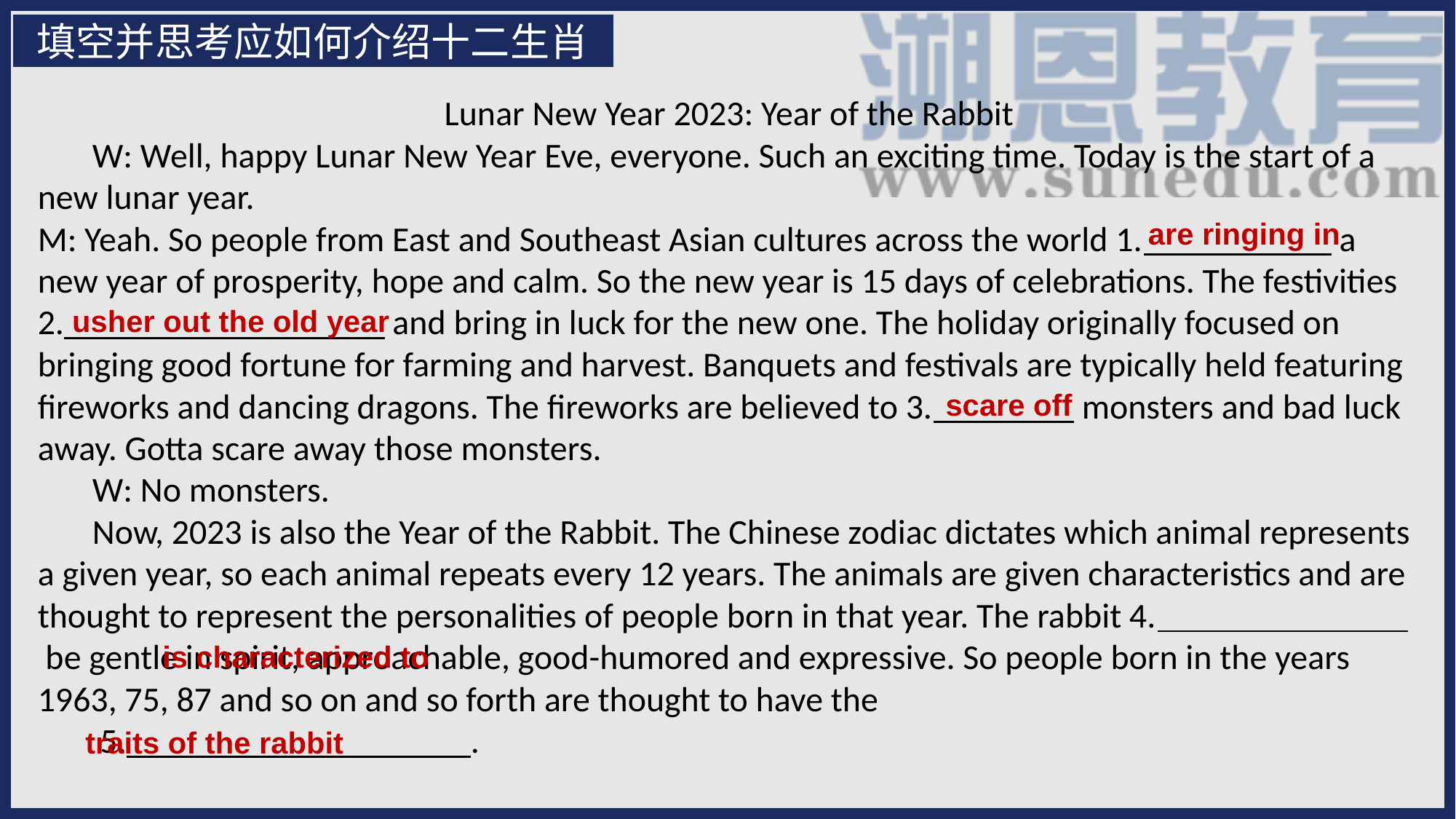

填空并思考应如何介绍十二生肖
 Lunar New Year 2023: Year of the Rabbit
W: Well, happy Lunar New Year Eve, everyone. Such an exciting time. Today is the start of a new lunar year.
M: Yeah. So people from East and Southeast Asian cultures across the world 1.                         a new year of prosperity, hope and calm. So the new year is 15 days of celebrations. The festivities
2.                                          and bring in luck for the new one. The holiday originally focused on bringing good fortune for farming and harvest. Banquets and festivals are typically held featuring fireworks and dancing dragons. The fireworks are believed to 3.                   monsters and bad luck away. Gotta scare away those monsters.
W: No monsters.
Now, 2023 is also the Year of the Rabbit. The Chinese zodiac dictates which animal represents a given year, so each animal repeats every 12 years. The animals are given characteristics and are thought to represent the personalities of people born in that year. The rabbit 4.                                  be gentle in spirit, approachable, good-humored and expressive. So people born in the years 1963, 75, 87 and so on and so forth are thought to have the
 5.                                            .

are ringing in
usher out the old year
scare off
is characterized to
traits of the rabbit